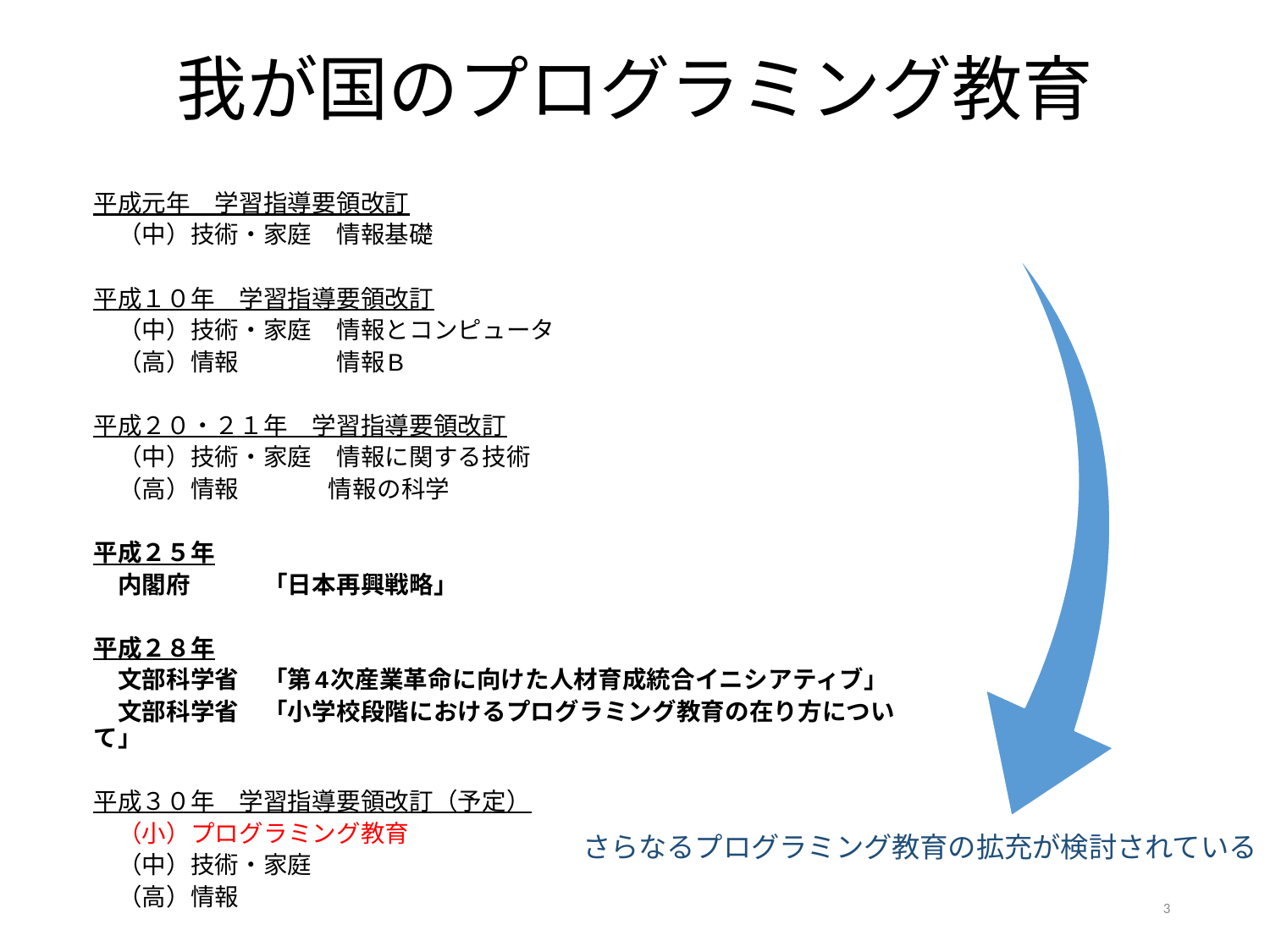

# 我が国のプログラミング教育

平成元年　学習指導要領改訂
　（中）技術・家庭　情報基礎

平成１０年　学習指導要領改訂
　（中）技術・家庭　情報とコンピュータ
　（高）情報　　　　情報B

平成２０・２１年　学習指導要領改訂
　（中）技術・家庭　情報に関する技術
　（高）情報  　　　 情報の科学

平成２５年
　内閣府　　　「日本再興戦略」

平成２８年
　文部科学省　「第4次産業革命に向けた人材育成統合イニシアティブ」
　文部科学省　「小学校段階におけるプログラミング教育の在り方について」

平成３０年　学習指導要領改訂（予定）
　（小）プログラミング教育
　（中）技術・家庭
　（高）情報
さらなるプログラミング教育の拡充が検討されている
3